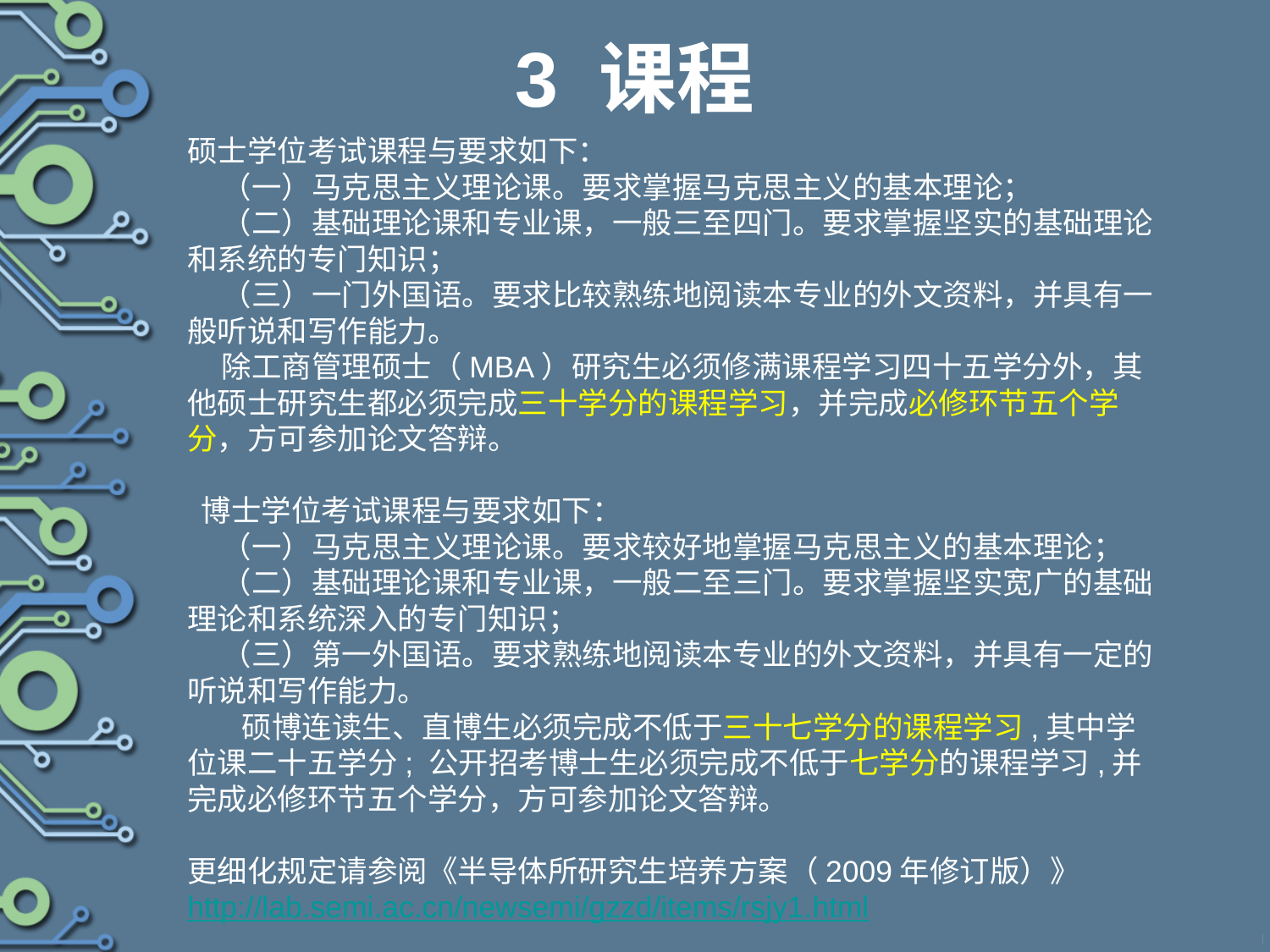

# 3 课程
硕士学位考试课程与要求如下：
    （一）马克思主义理论课。要求掌握马克思主义的基本理论；
    （二）基础理论课和专业课，一般三至四门。要求掌握坚实的基础理论和系统的专门知识；
    （三）一门外国语。要求比较熟练地阅读本专业的外文资料，并具有一般听说和写作能力。
    除工商管理硕士（MBA）研究生必须修满课程学习四十五学分外，其他硕士研究生都必须完成三十学分的课程学习，并完成必修环节五个学分，方可参加论文答辩。

 博士学位考试课程与要求如下：
    （一）马克思主义理论课。要求较好地掌握马克思主义的基本理论；
    （二）基础理论课和专业课，一般二至三门。要求掌握坚实宽广的基础理论和系统深入的专门知识；
    （三）第一外国语。要求熟练地阅读本专业的外文资料，并具有一定的听说和写作能力。
       硕博连读生、直博生必须完成不低于三十七学分的课程学习,其中学位课二十五学分; 公开招考博士生必须完成不低于七学分的课程学习,并完成必修环节五个学分，方可参加论文答辩。

更细化规定请参阅《半导体所研究生培养方案（2009年修订版）》
http://lab.semi.ac.cn/newsemi/gzzd/items/rsjy1.html